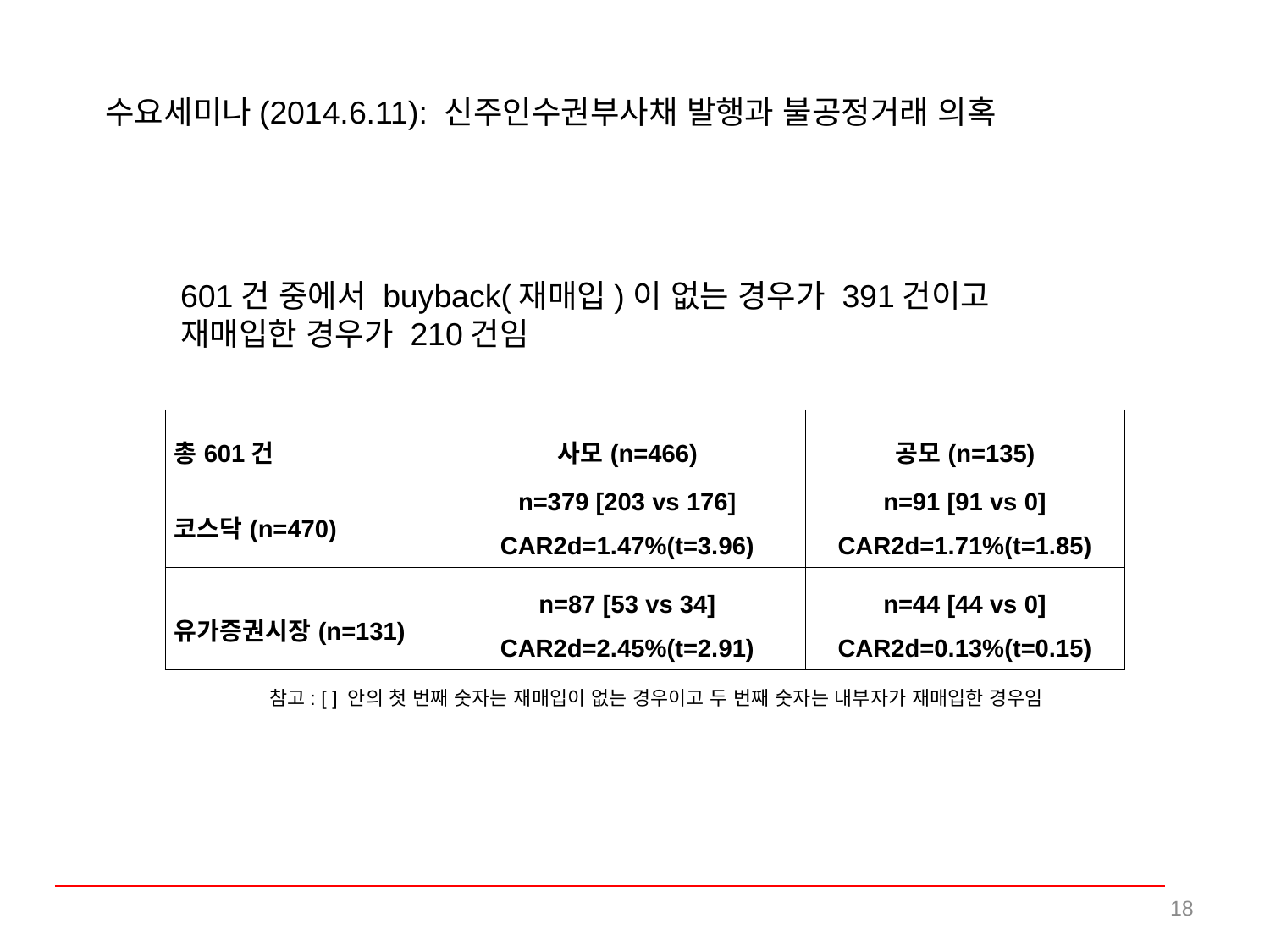

수요세미나(2014.6.11): 신주인수권부사채 발행과 불공정거래 의혹
601건 중에서 buyback(재매입)이 없는 경우가 391건이고
재매입한 경우가 210건임
| 총601건 | 사모(n=466) | 공모(n=135) |
| --- | --- | --- |
| 코스닥(n=470) | n=379 [203 vs 176] CAR2d=1.47%(t=3.96) | n=91 [91 vs 0] CAR2d=1.71%(t=1.85) |
| 유가증권시장(n=131) | n=87 [53 vs 34] CAR2d=2.45%(t=2.91) | n=44 [44 vs 0] CAR2d=0.13%(t=0.15) |
참고: [ ] 안의 첫 번째 숫자는 재매입이 없는 경우이고 두 번째 숫자는 내부자가 재매입한 경우임
18